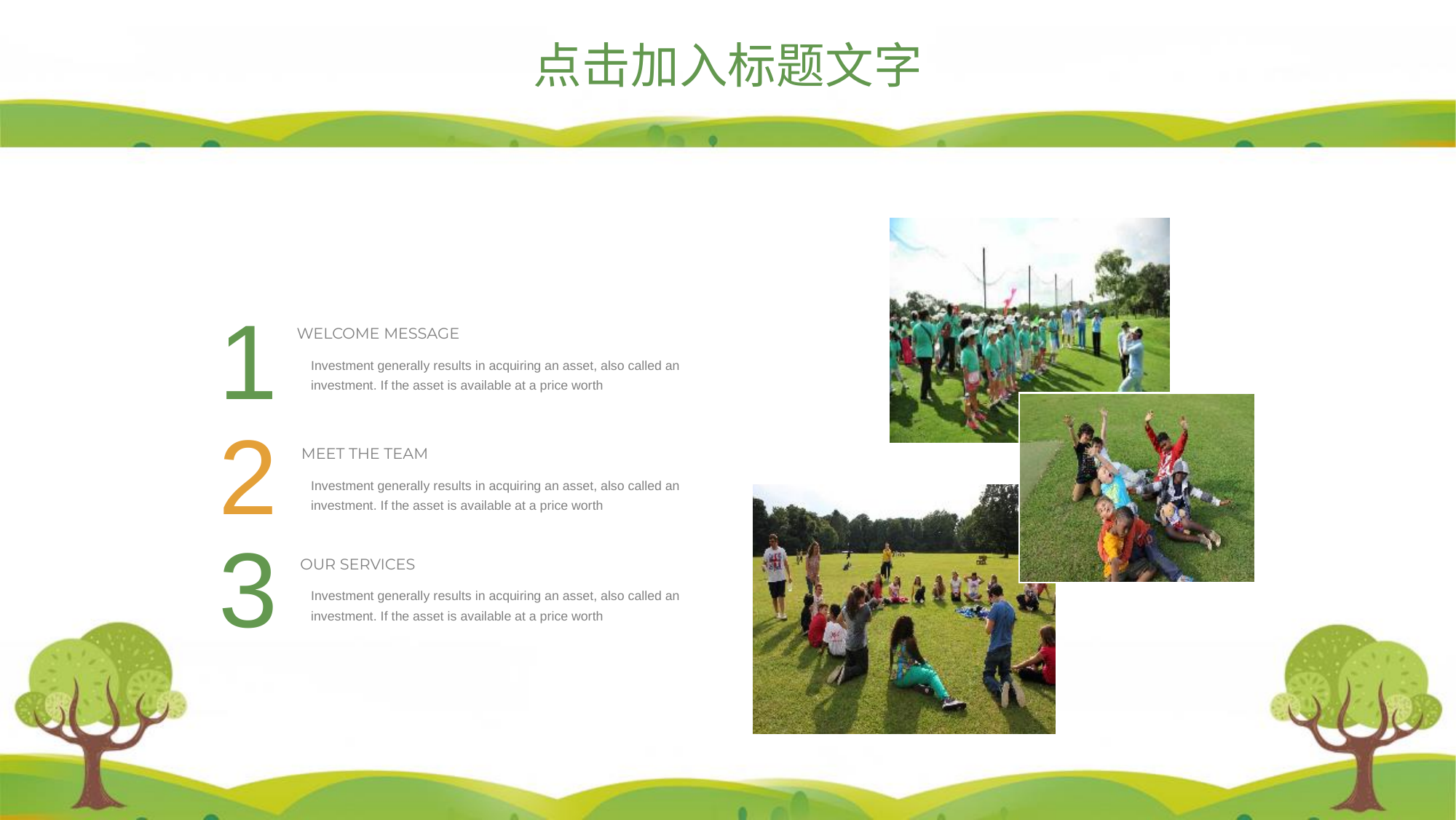

点击加入标题文字

1
WELCOME MESSAGE
Investment generally results in acquiring an asset, also called an investment. If the asset is available at a price worth
2
MEET THE TEAM
Investment generally results in acquiring an asset, also called an investment. If the asset is available at a price worth
3
OUR SERVICES
Investment generally results in acquiring an asset, also called an investment. If the asset is available at a price worth